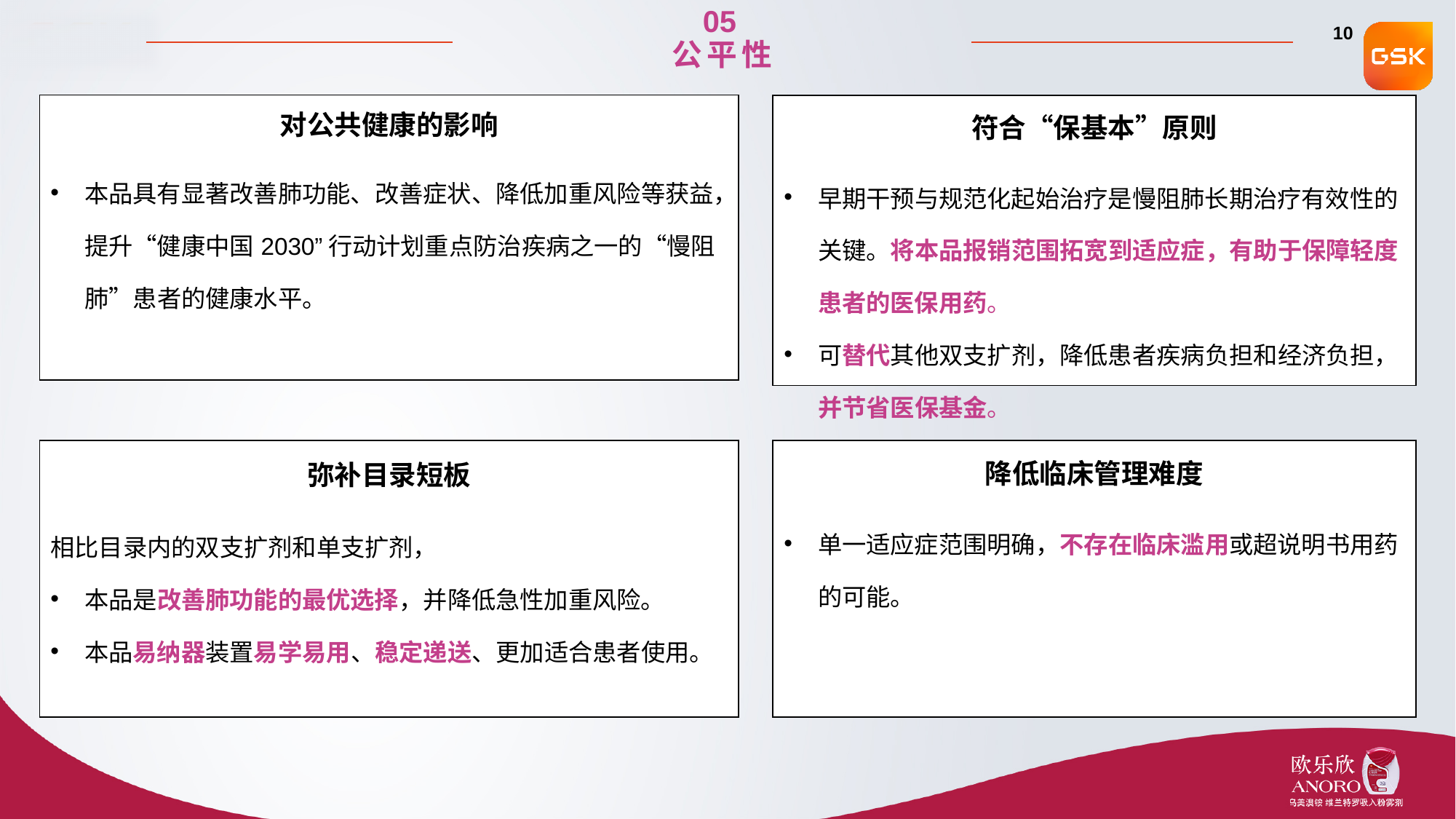

05
公平性
10
| 对公共健康的影响 |
| --- |
| 本品具有显著改善肺功能、改善症状、降低加重风险等获益，提升“健康中国2030”行动计划重点防治疾病之一的“慢阻肺”患者的健康水平。 |
| 符合“保基本”原则 |
| --- |
| 早期干预与规范化起始治疗是慢阻肺长期治疗有效性的关键。将本品报销范围拓宽到适应症，有助于保障轻度患者的医保用药。 可替代其他双支扩剂，降低患者疾病负担和经济负担，并节省医保基金。 |
| 弥补目录短板 |
| --- |
| 相比目录内的双支扩剂和单支扩剂， 本品是改善肺功能的最优选择，并降低急性加重风险。 本品易纳器装置易学易用、稳定递送、更加适合患者使用。 |
| 降低临床管理难度 |
| --- |
| 单一适应症范围明确，不存在临床滥用或超说明书用药的可能。 |